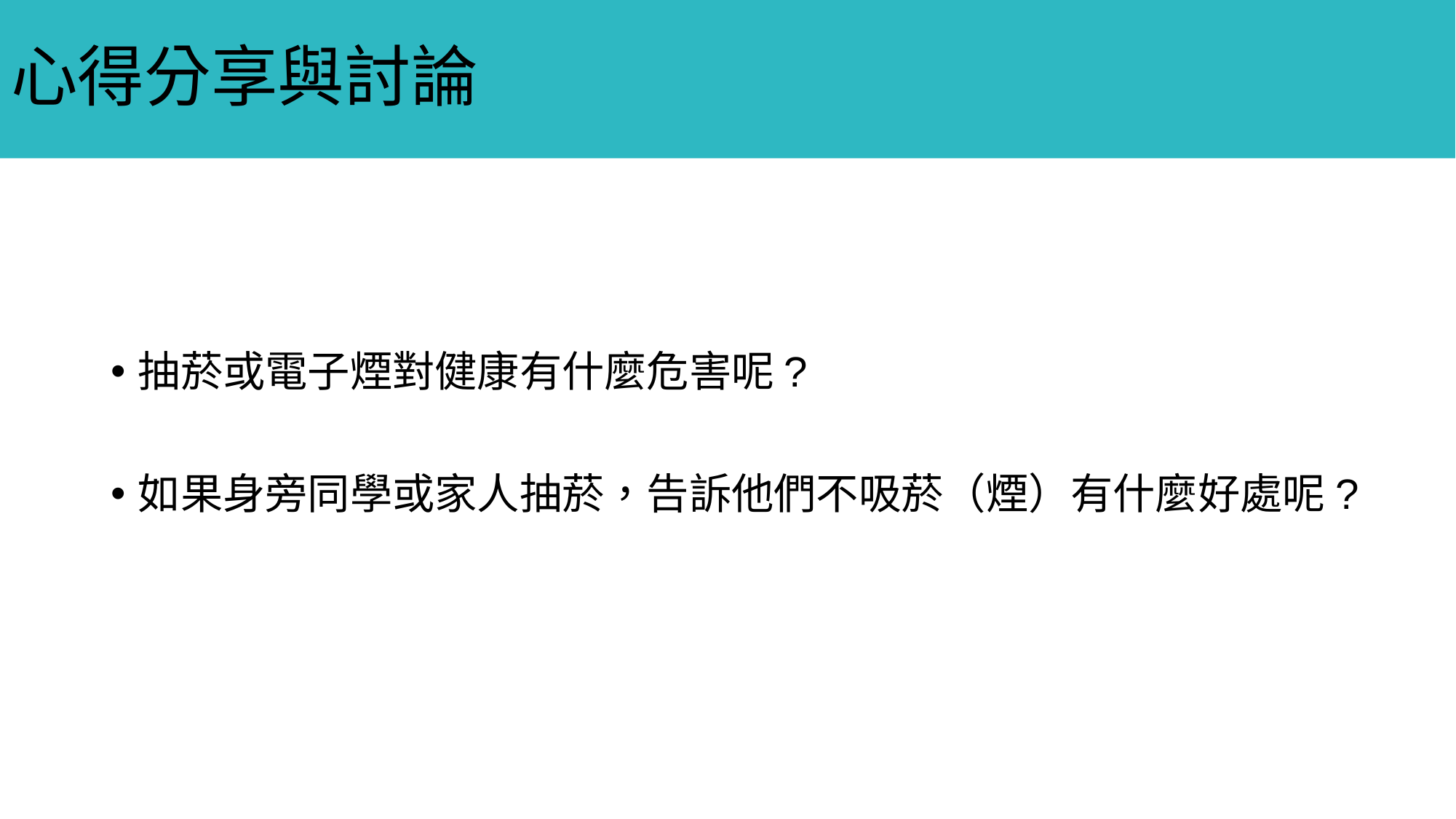

# 心得分享與討論

抽菸或電子煙對健康有什麼危害呢?

如果身旁同學或家人抽菸，告訴他們不吸菸（煙）有什麼好處呢?